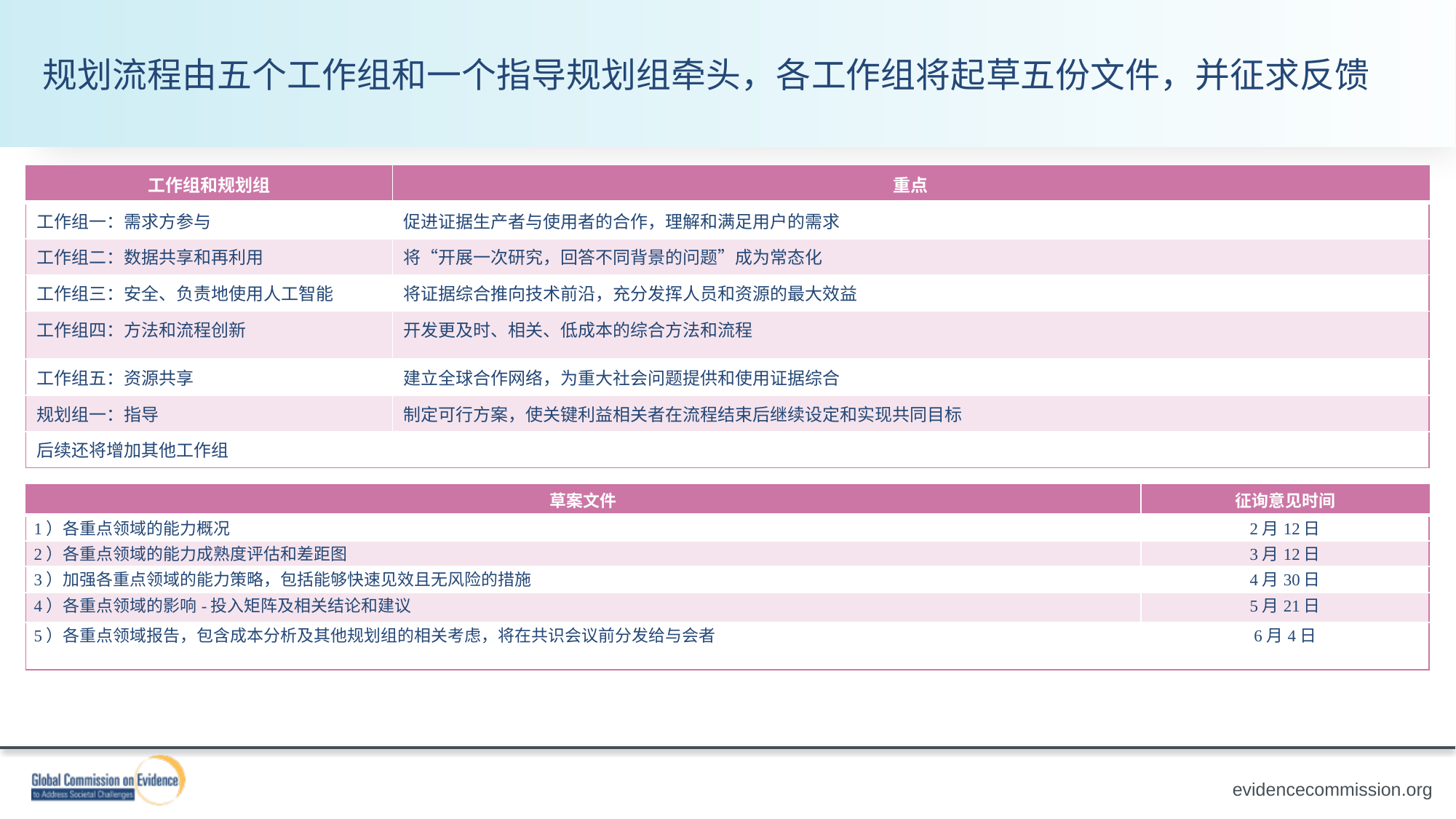

# 规划流程由五个工作组和一个指导规划组牵头，各工作组将起草五份文件，并征求反馈
| 工作组和规划组 | 重点 |
| --- | --- |
| 工作组一：需求方参与 | 促进证据生产者与使用者的合作，理解和满足用户的需求 |
| 工作组二：数据共享和再利用 | 将“开展一次研究，回答不同背景的问题”成为常态化 |
| 工作组三：安全、负责地使用人工智能 | 将证据综合推向技术前沿，充分发挥人员和资源的最大效益 |
| 工作组四：方法和流程创新 | 开发更及时、相关、低成本的综合方法和流程 |
| 工作组五：资源共享 | 建立全球合作网络，为重大社会问题提供和使用证据综合 |
| 规划组一：指导 | 制定可行方案，使关键利益相关者在流程结束后继续设定和实现共同目标 |
| 后续还将增加其他工作组 |  |

| 草案文件 | 征询意见时间 |
| --- | --- |
| 1）各重点领域的能力概况 | 2月12日 |
| 2）各重点领域的能力成熟度评估和差距图 | 3月12日 |
| 3）加强各重点领域的能力策略，包括能够快速见效且无风险的措施 | 4月30日 |
| 4）各重点领域的影响-投入矩阵及相关结论和建议 | 5月21日 |
| 5）各重点领域报告，包含成本分析及其他规划组的相关考虑，将在共识会议前分发给与会者 | 6月4日 |